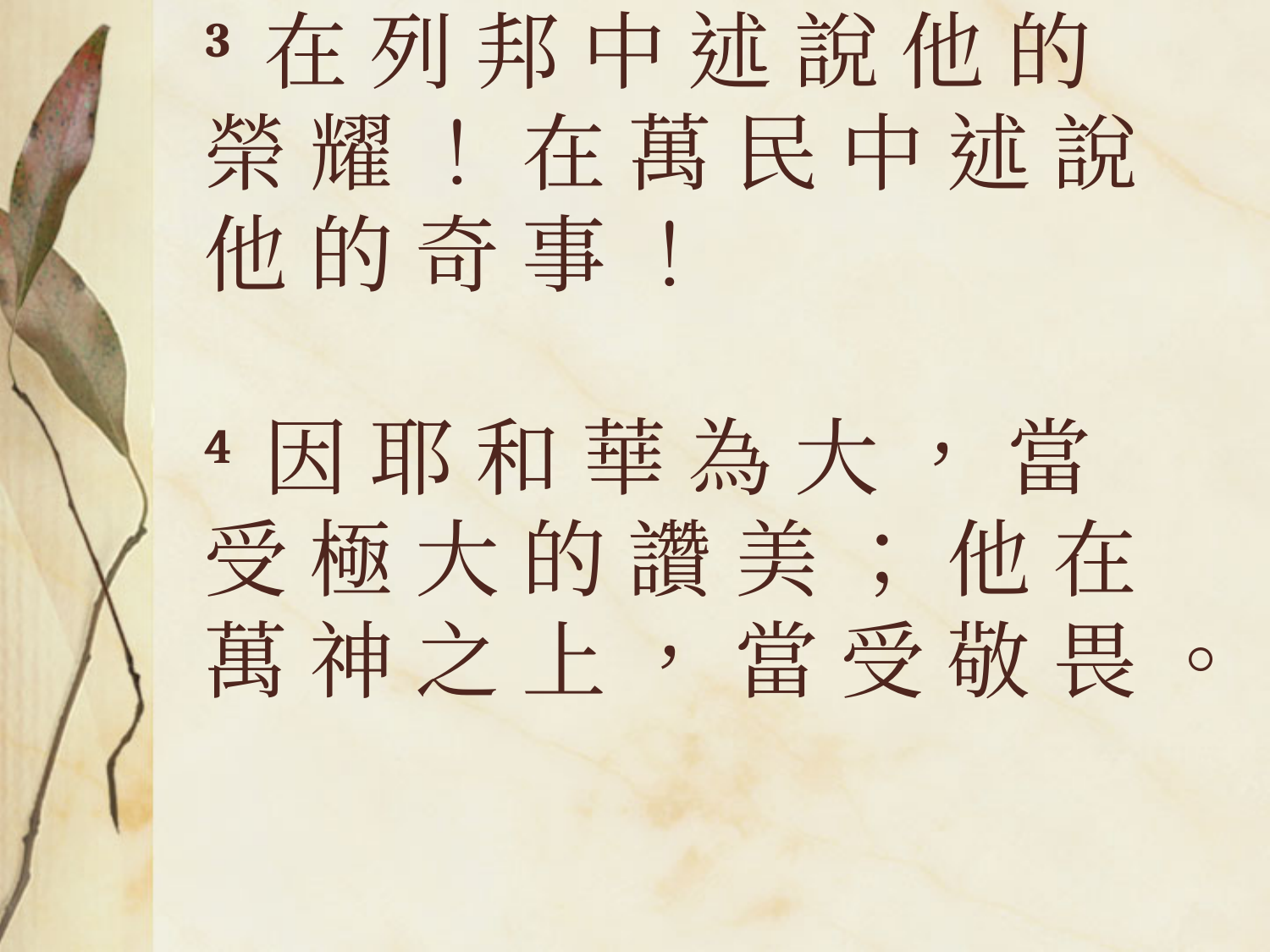

# 3 在 列 邦 中 述 說 他 的 榮 耀 ！ 在 萬 民 中 述 說 他 的 奇 事 ！ 4 因 耶 和 華 為 大 ， 當 受 極 大 的 讚 美 ； 他 在 萬 神 之 上 ， 當 受 敬 畏 。